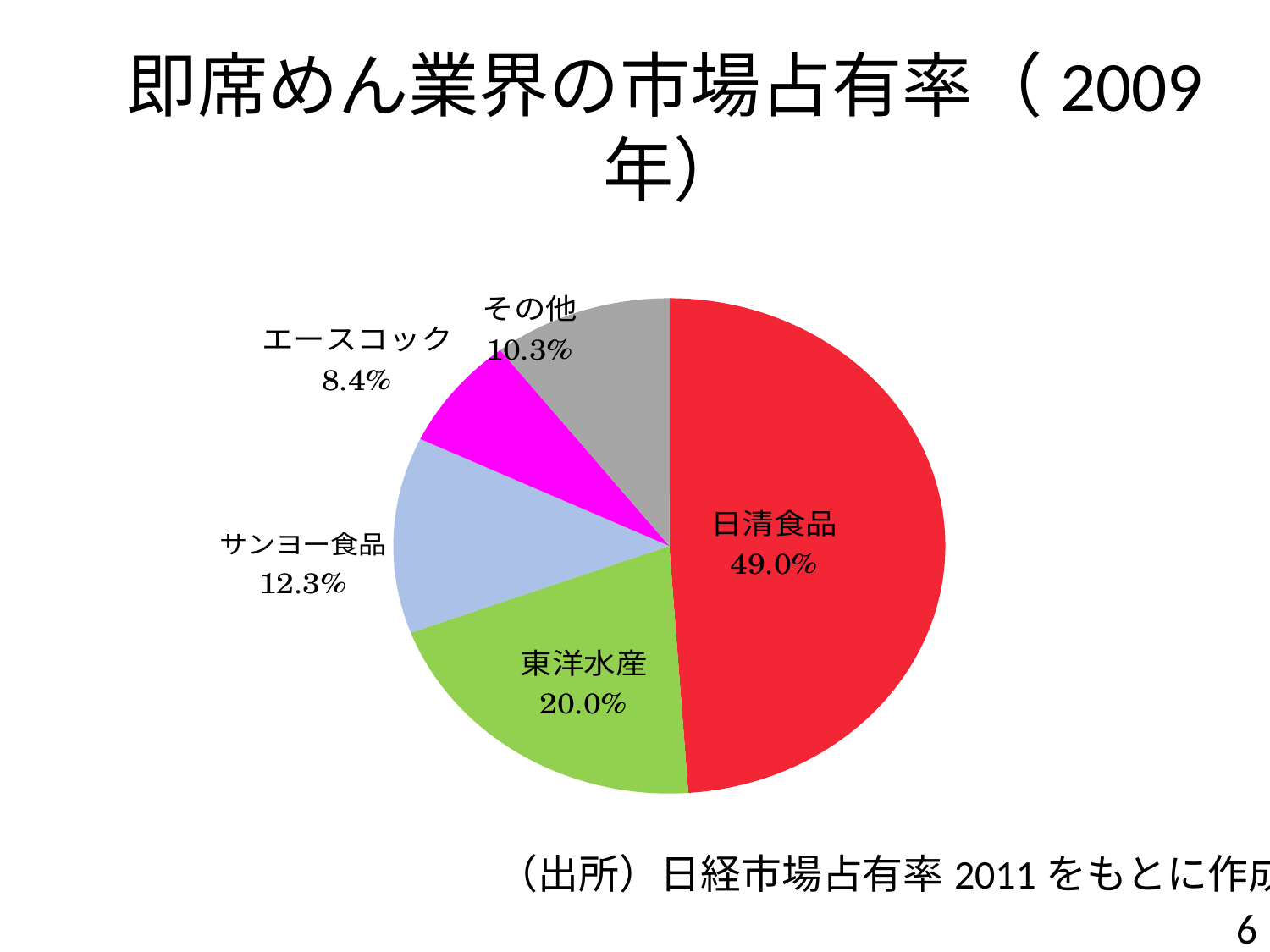

# 即席めん業界の市場占有率（2009年）

### Chart

| Category |  |
|---|---|
| 日清食品 | 48.9 |
| 東洋水産 | 20.4 |
| サンヨー食品 | 12.8 |
| エースコック | 7.4 |
| その他 | 10.5 |
（出所）日経市場占有率2011をもとに作成
6